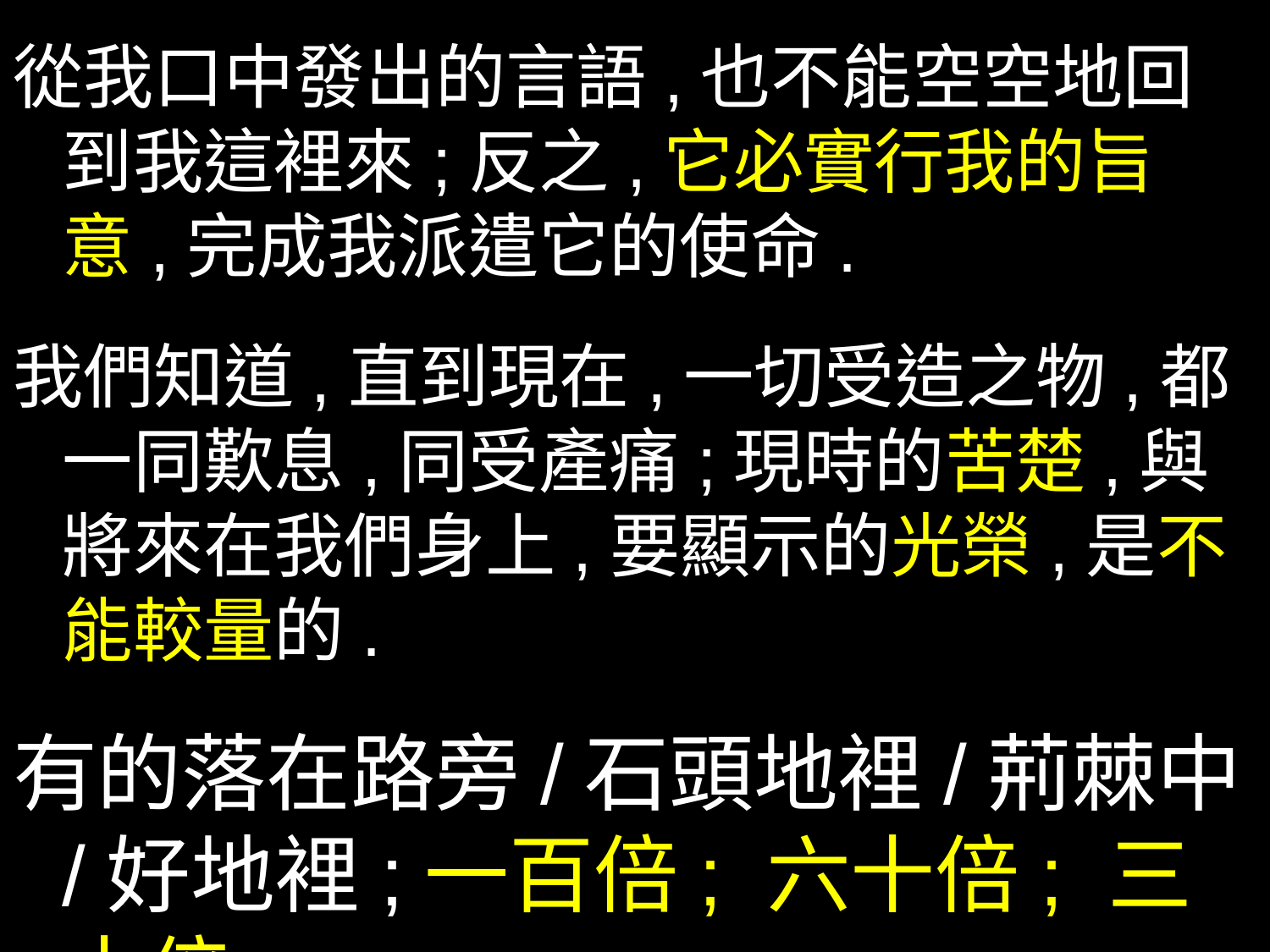

從我口中發出的言語,也不能空空地回到我這裡來;反之,它必實行我的旨意,完成我派遣它的使命.
我們知道,直到現在,一切受造之物,都一同歎息,同受產痛;現時的苦楚,與將來在我們身上,要顯示的光榮,是不能較量的.
有的落在路旁/石頭地裡/荊棘中/好地裡;一百倍; 六十倍; 三十倍.